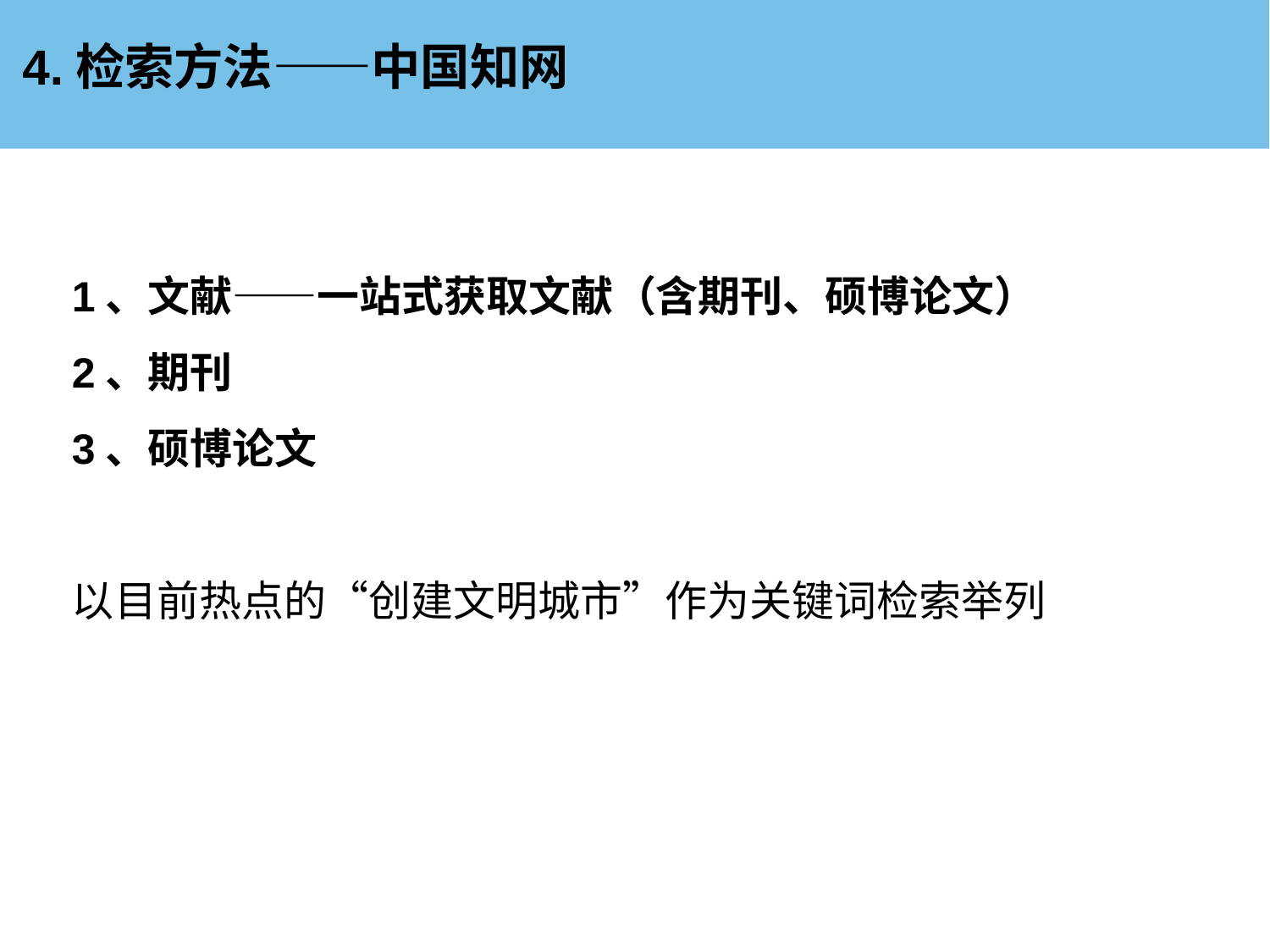

4.检索方法——中国知网
1、文献——一站式获取文献（含期刊、硕博论文）
2、期刊
3、硕博论文

以目前热点的“创建文明城市”作为关键词检索举列